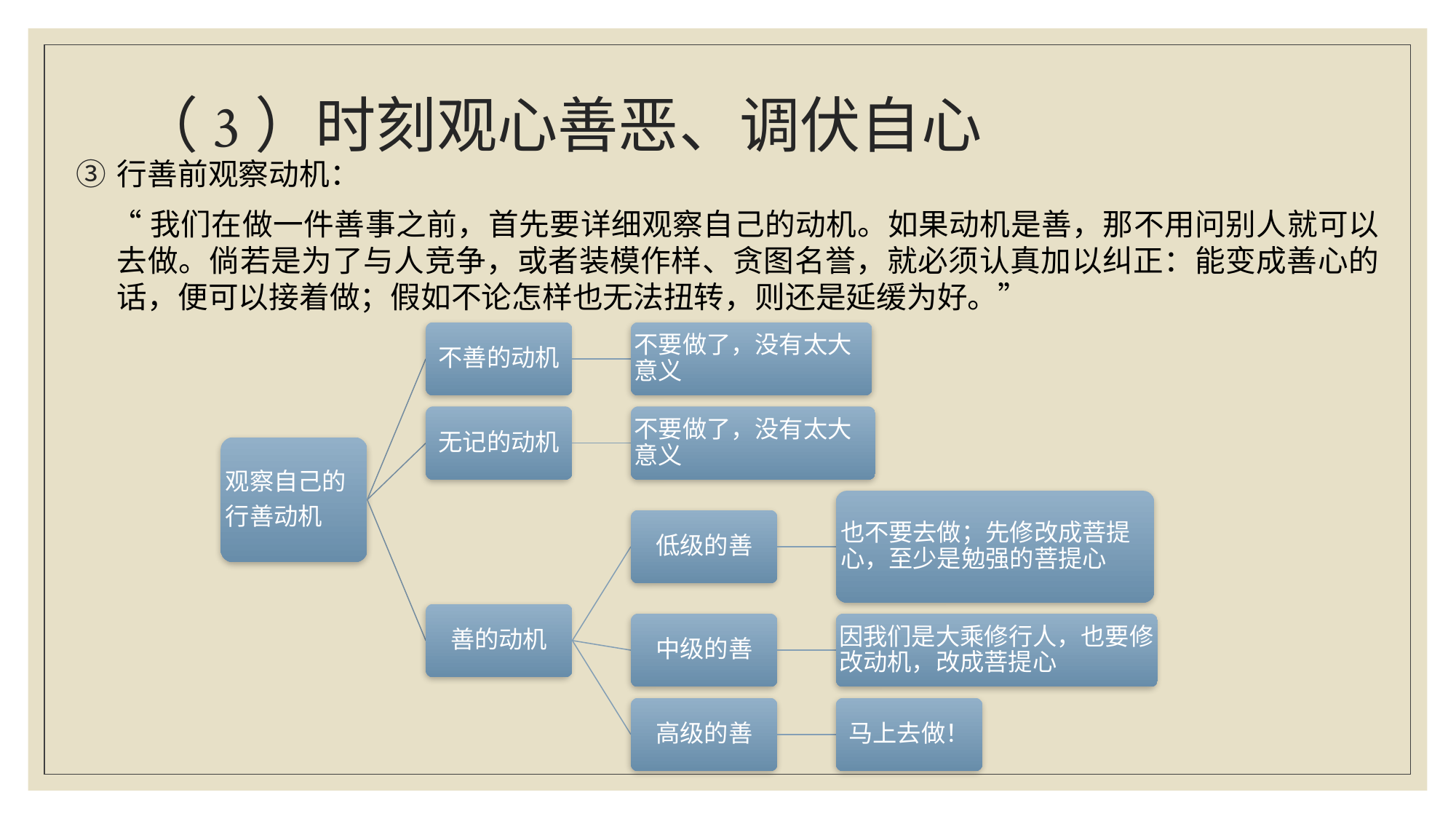

# （3）时刻观心善恶、调伏自心
行善前观察动机：
     “我们在做一件善事之前，首先要详细观察自己的动机。如果动机是善，那不用问别人就可以去做。倘若是为了与人竞争，或者装模作样、贪图名誉，就必须认真加以纠正：能变成善心的话，便可以接着做；假如不论怎样也无法扭转，则还是延缓为好。”

观察自己的
行善动机

不善的动机

不要做了，没有太大意义

无记的动机

不要做了，没有太大意义

善的动机

低级的善

也不要去做；先修改成菩提心，至少是勉强的菩提心

中级的善

因我们是大乘修行人，也要修改动机，改成菩提心

高级的善

马上去做！